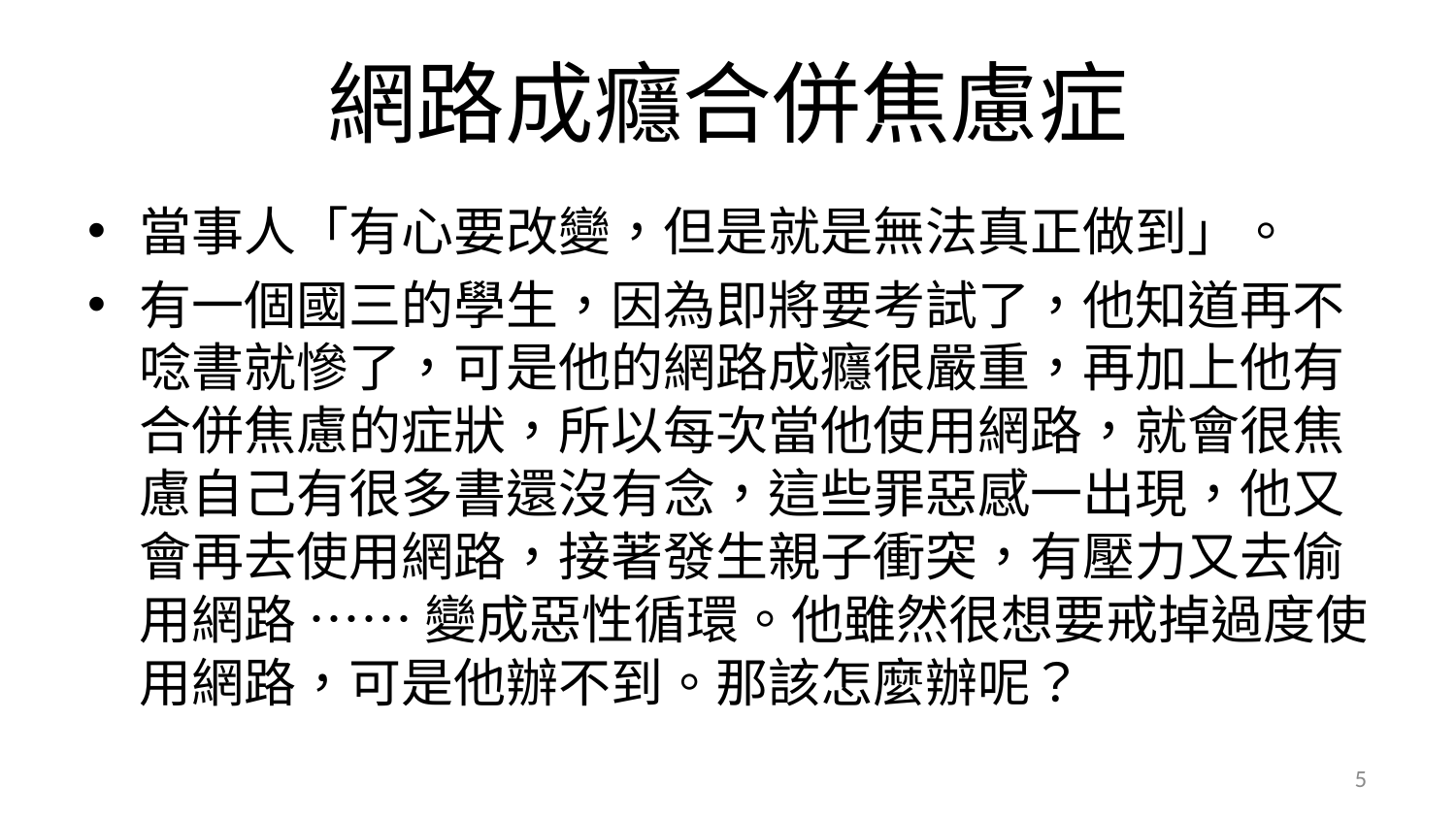

# 網路成癮合併焦慮症
當事人「有心要改變，但是就是無法真正做到」。
有一個國三的學生，因為即將要考試了，他知道再不唸書就慘了，可是他的網路成癮很嚴重，再加上他有合併焦慮的症狀，所以每次當他使用網路，就會很焦慮自己有很多書還沒有念，這些罪惡感一出現，他又會再去使用網路，接著發生親子衝突，有壓力又去偷用網路 …… 變成惡性循環。他雖然很想要戒掉過度使用網路，可是他辦不到。那該怎麼辦呢？
5